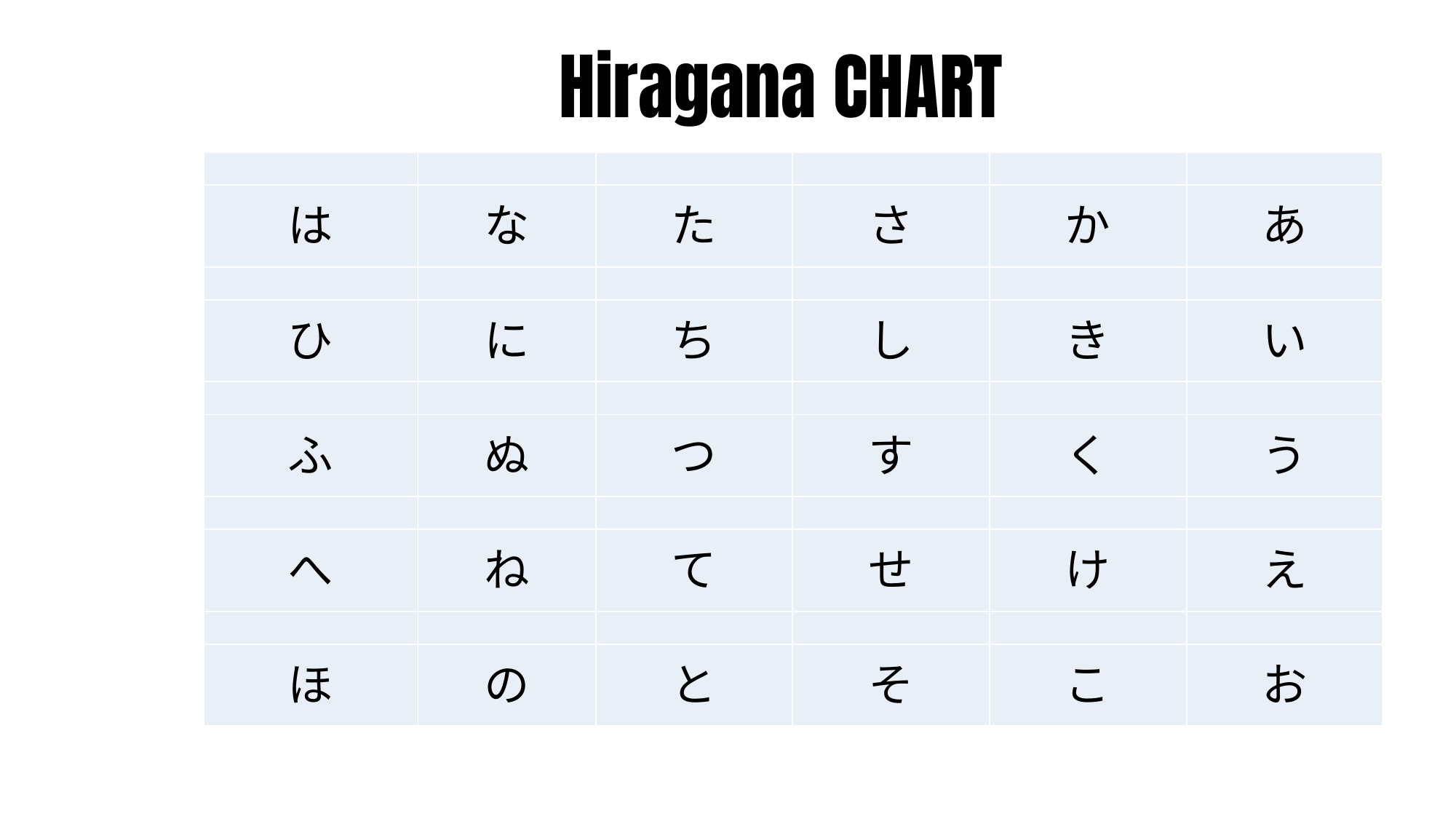

Hiragana CHART
|  |  |  |  |  |  |
| --- | --- | --- | --- | --- | --- |
| は | な | た | さ | か | あ |
|  |  |  |  |  |  |
| ひ | に | ち | し | き | い |
|  |  |  |  |  |  |
| ふ | ぬ | つ | す | く | う |
|  |  |  |  |  |  |
| へ | ね | て | せ | け | え |
|  |  |  |  |  |  |
| ほ | の | と | そ | こ | お |